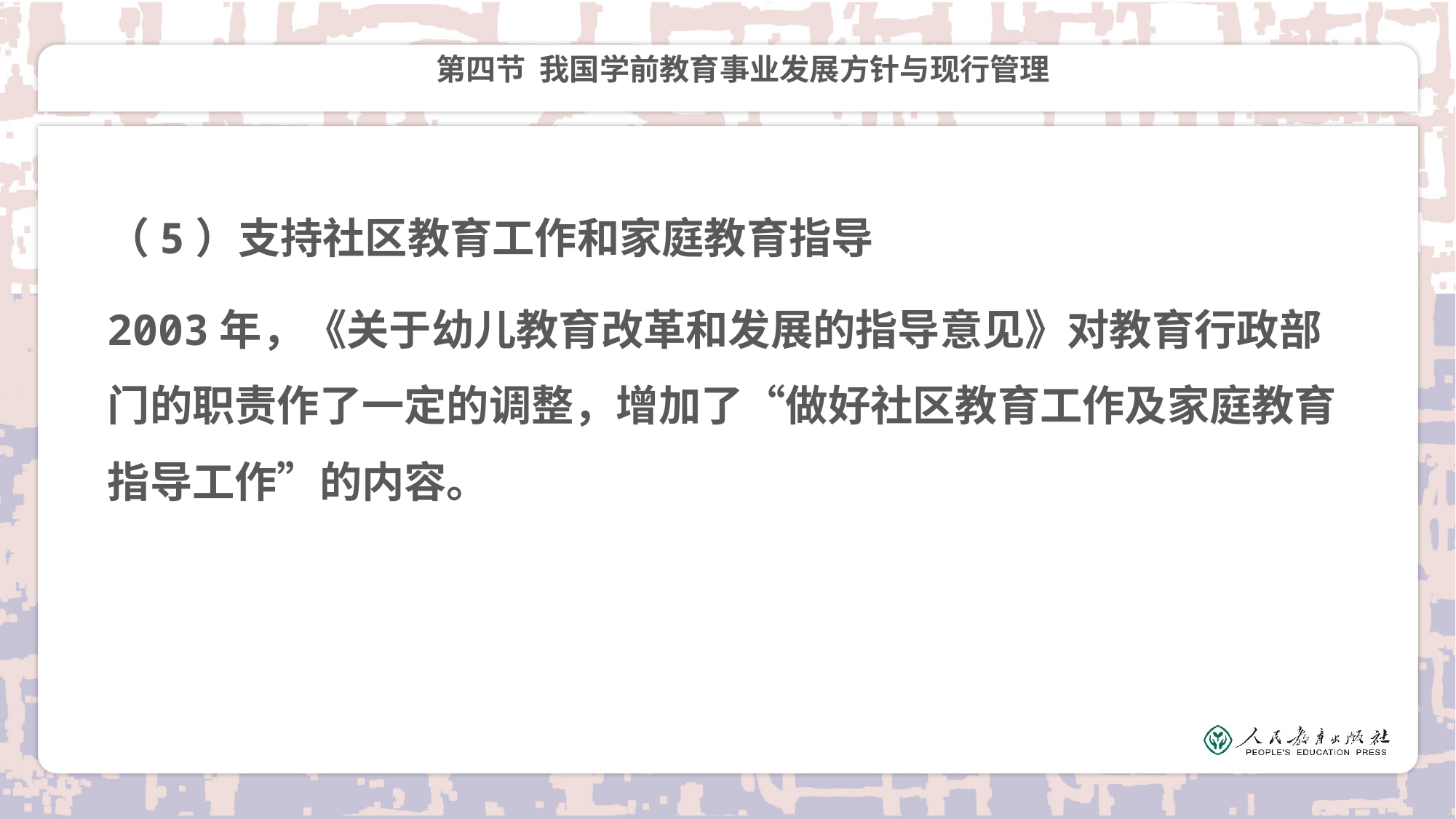

# 第四节  我国学前教育事业发展方针与现行管理
（5）支持社区教育工作和家庭教育指导
2003年，《关于幼儿教育改革和发展的指导意见》对教育行政部门的职责作了一定的调整，增加了“做好社区教育工作及家庭教育指导工作”的内容。